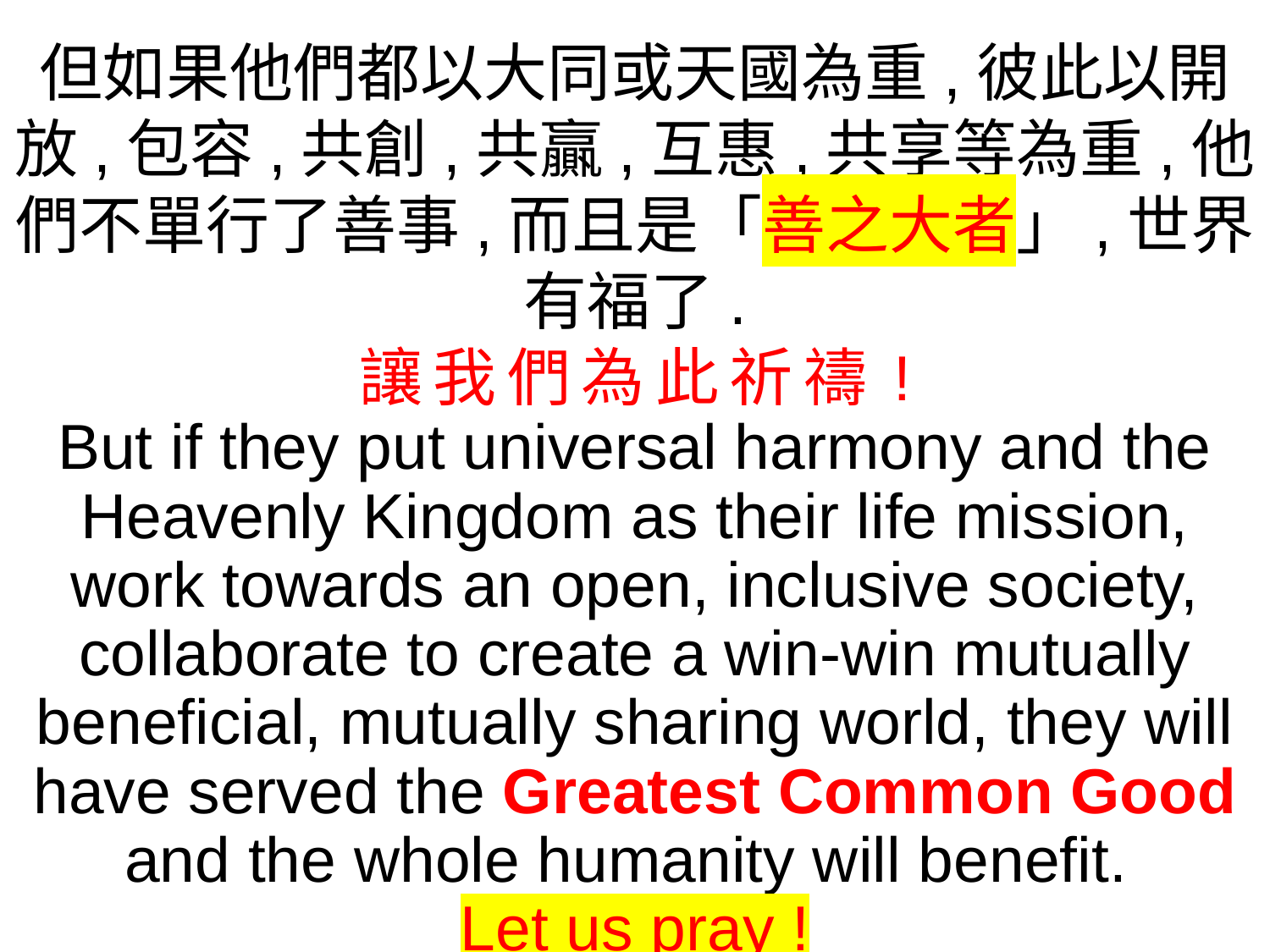

但如果他們都以大同或天國為重,彼此以開放,包容,共創,共贏,互惠,共享等為重,他們不單行了善事,而且是「善之大者」,世界有福了.
讓我們為此祈禱!
But if they put universal harmony and the Heavenly Kingdom as their life mission, work towards an open, inclusive society, collaborate to create a win-win mutually beneficial, mutually sharing world, they will have served the Greatest Common Good and the whole humanity will benefit.
Let us pray !